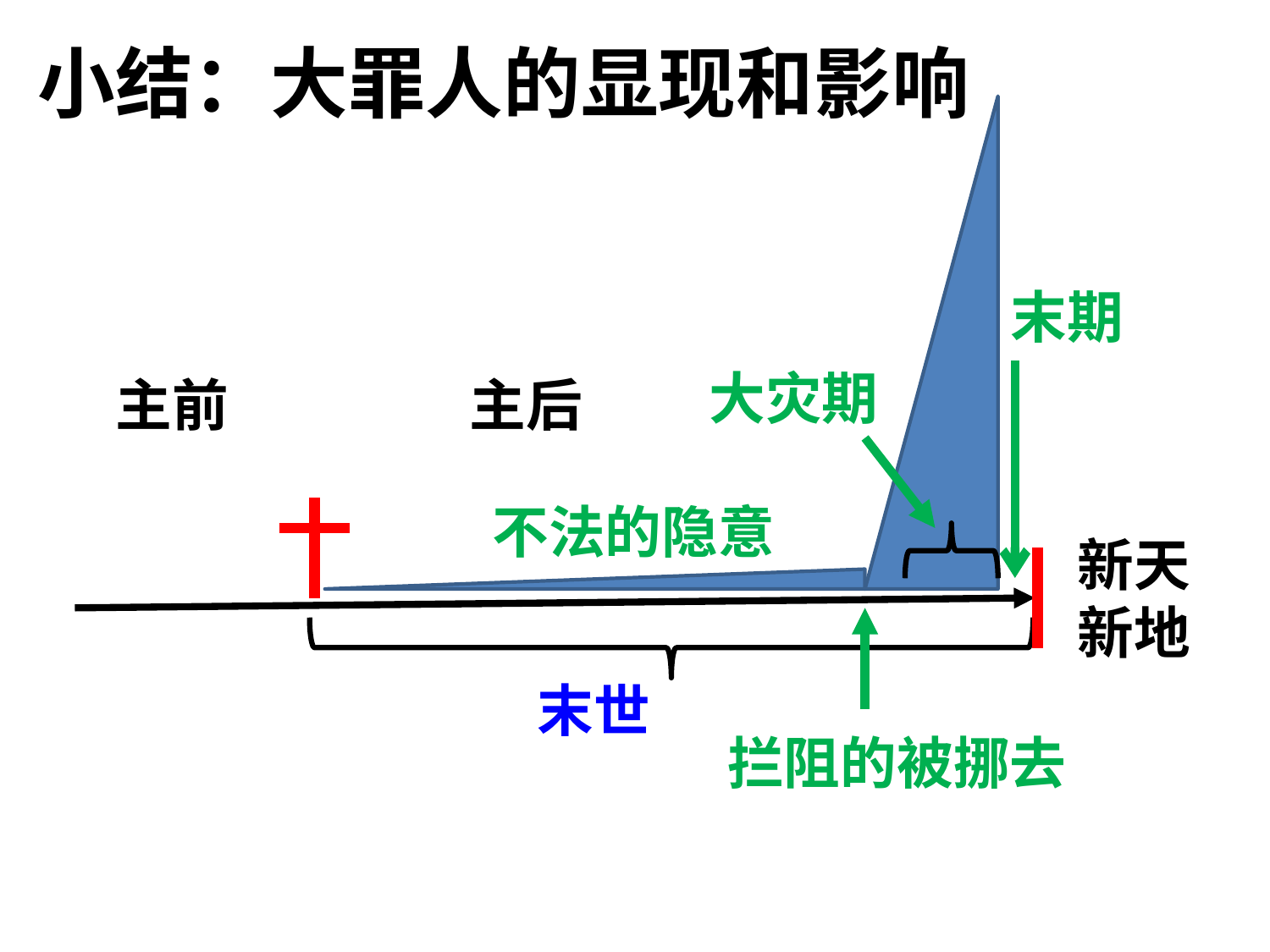

# 小结：大罪人的显现和影响

末期

大灾期
主后
主前
不法的隐意

新天新地
拦阻的被挪去
末世